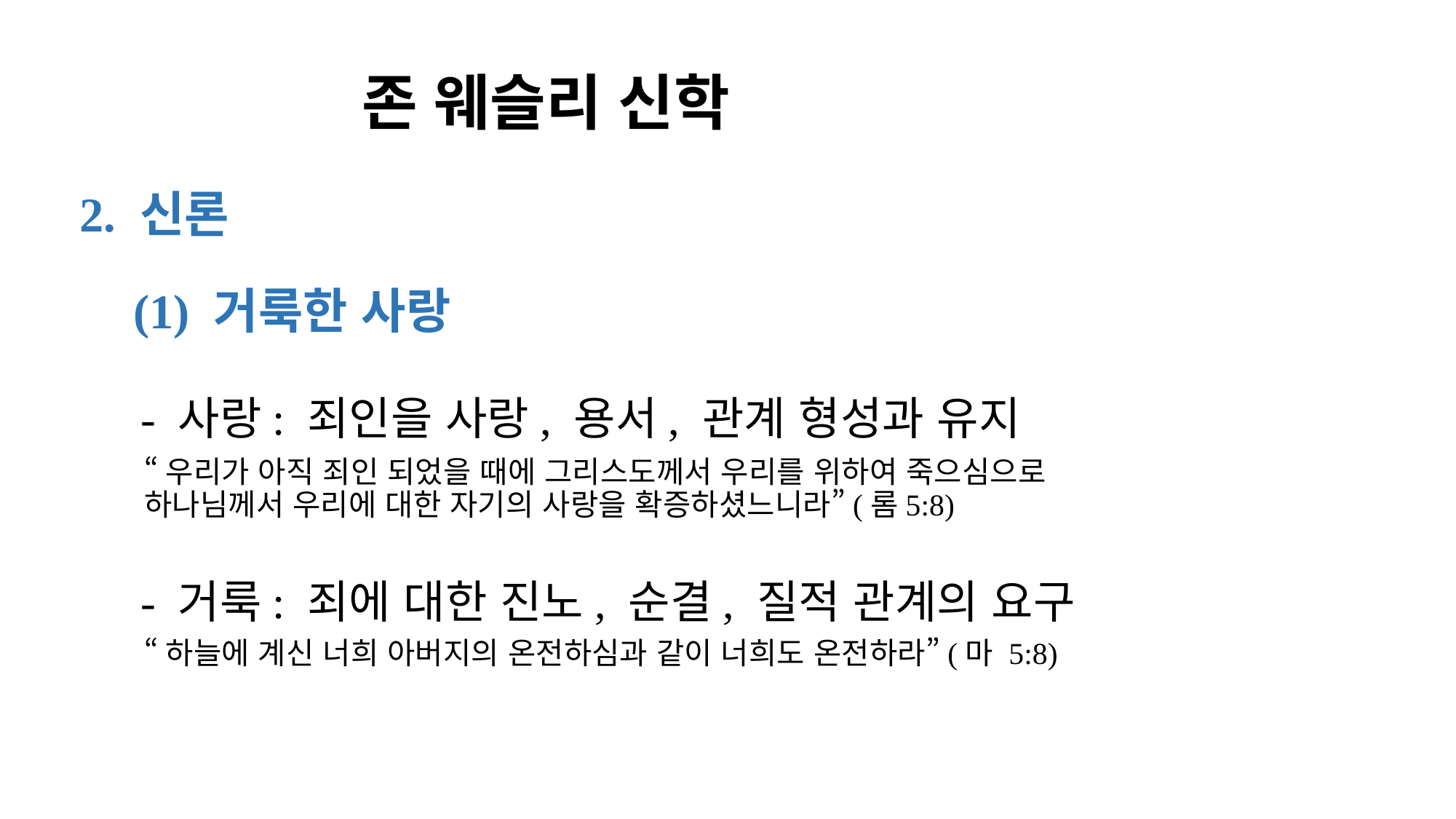

# 존 웨슬리 신학
2. 신론
     (1) 거룩한 사랑
     - 사랑: 죄인을 사랑, 용서, 관계 형성과 유지
“우리가 아직 죄인 되었을 때에 그리스도께서 우리를 위하여 죽으심으로 하나님께서 우리에 대한 자기의 사랑을 확증하셨느니라”(롬5:8)
     - 거룩: 죄에 대한 진노, 순결, 질적 관계의 요구
“하늘에 계신 너희 아버지의 온전하심과 같이 너희도 온전하라”(마 5:8)